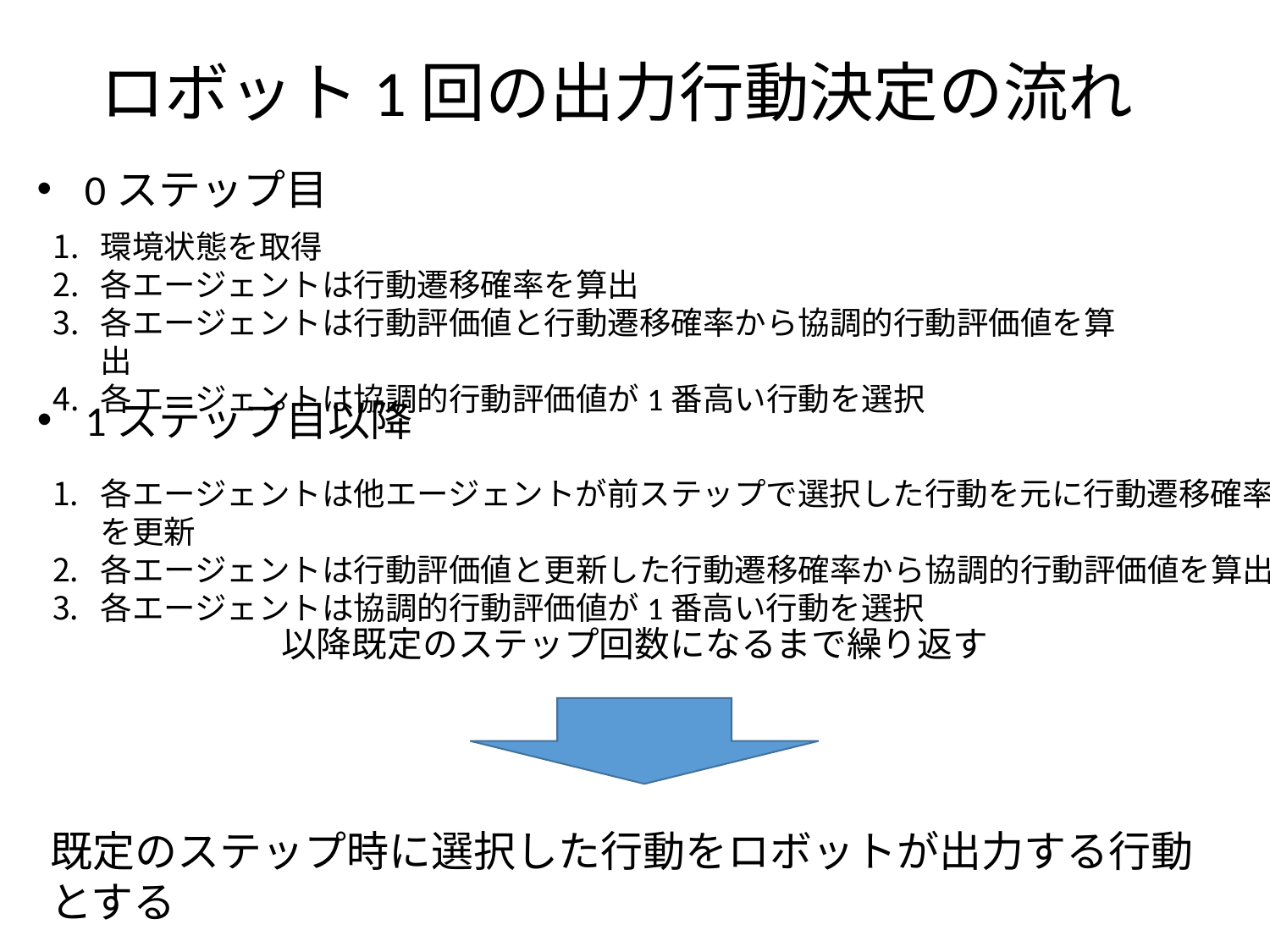

# ロボット1回の出力行動決定の流れ
0ステップ目
環境状態を取得
各エージェントは行動遷移確率を算出
各エージェントは行動評価値と行動遷移確率から協調的行動評価値を算出
各エージェントは協調的行動評価値が1番高い行動を選択
1ステップ目以降
各エージェントは他エージェントが前ステップで選択した行動を元に行動遷移確率を更新
各エージェントは行動評価値と更新した行動遷移確率から協調的行動評価値を算出
各エージェントは協調的行動評価値が1番高い行動を選択

以降既定のステップ回数になるまで繰り返す

既定のステップ時に選択した行動をロボットが出力する行動とする